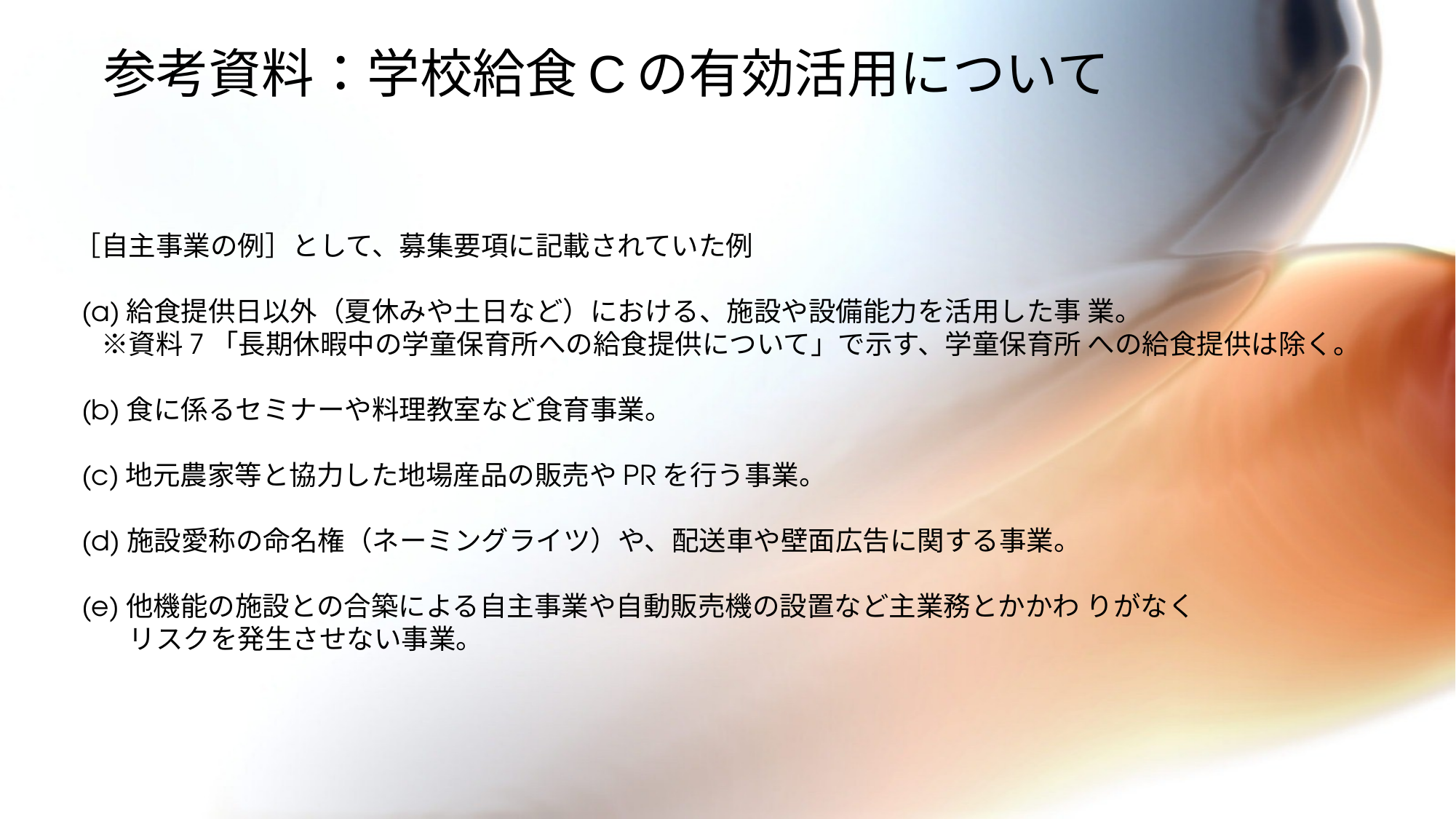

# 参考資料：学校給食Cの有効活用について
［自主事業の例］として、募集要項に記載されていた例

 (a)給食提供日以外（夏休みや土日など）における、施設や設備能力を活用した事 業。
　※資料7「長期休暇中の学童保育所への給食提供について」で示す、学童保育所 への給食提供は除く。

 (b)食に係るセミナーや料理教室など食育事業。

 (c)地元農家等と協力した地場産品の販売やPRを行う事業。

 (d)施設愛称の命名権（ネーミングライツ）や、配送車や壁面広告に関する事業。

 (e)他機能の施設との合築による自主事業や自動販売機の設置など主業務とかかわ りがなく
　　リスクを発生させない事業。